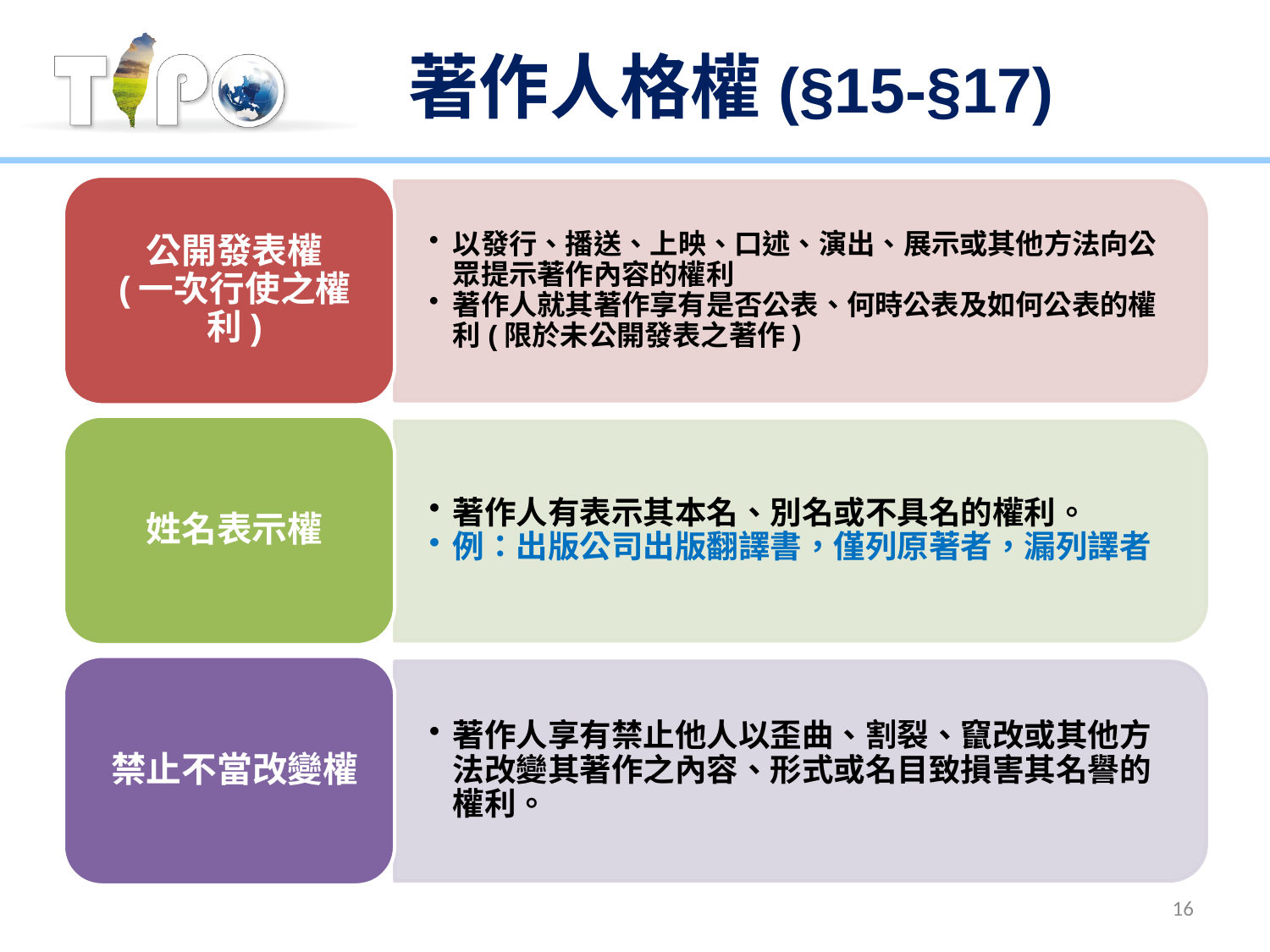

# 著作人格權(§15-§17)
以發行、播送、上映、口述、演出、展示或其他方法向公眾提示著作內容的權利
著作人就其著作享有是否公表、何時公表及如何公表的權利(限於未公開發表之著作)
公開發表權
(一次行使之權利)
著作人有表示其本名、別名或不具名的權利。
例：出版公司出版翻譯書，僅列原著者，漏列譯者
姓名表示權
著作人享有禁止他人以歪曲、割裂、竄改或其他方法改變其著作之內容、形式或名目致損害其名譽的權利。
禁止不當改變權
16